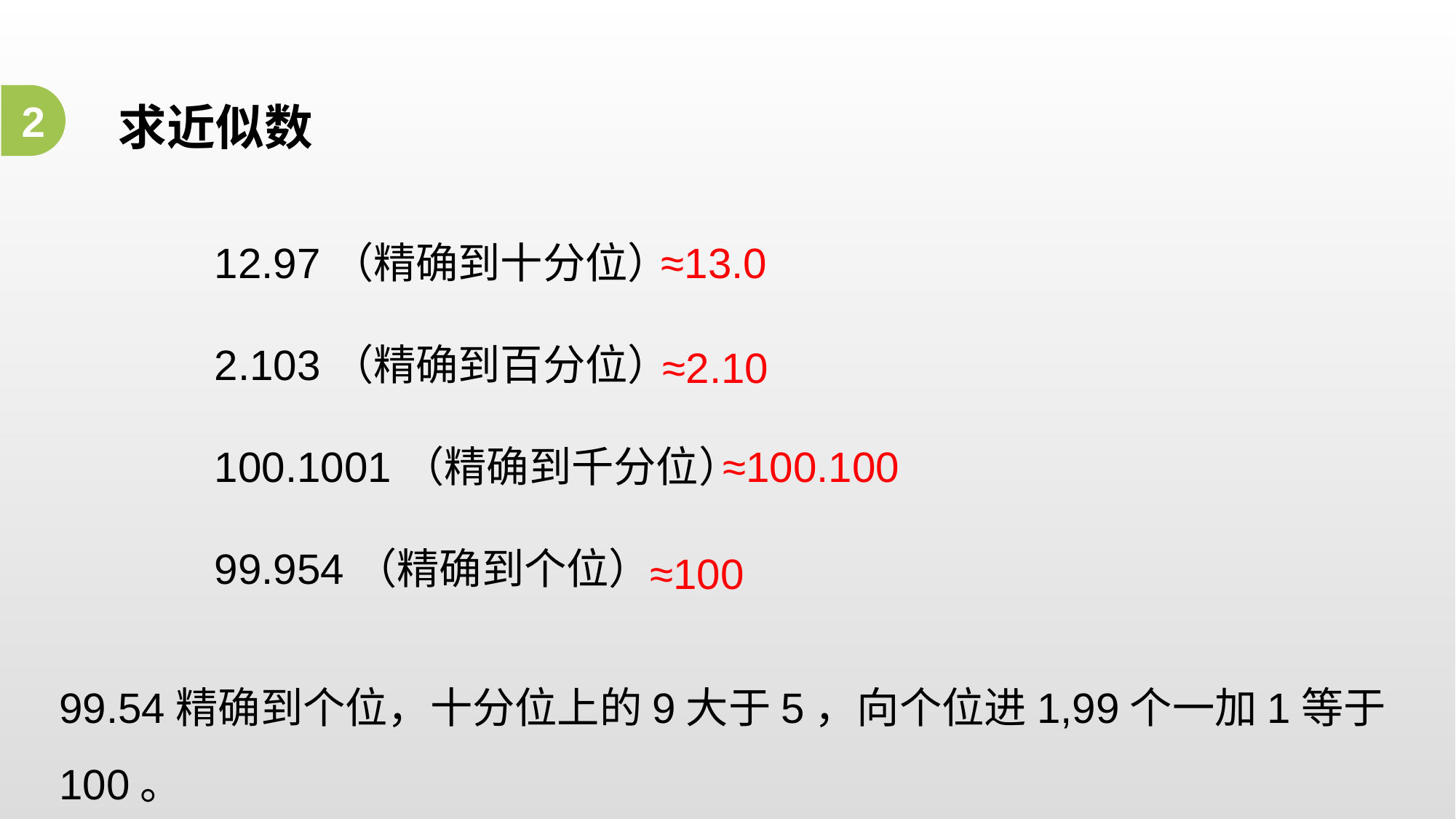

2
求近似数
≈13.0
12.97（精确到十分位）

2.103（精确到百分位）

100.1001（精确到千分位）

99.954（精确到个位）
≈2.10
≈100.100
≈100
99.54精确到个位，十分位上的9大于5，向个位进1,99个一加1等于100。